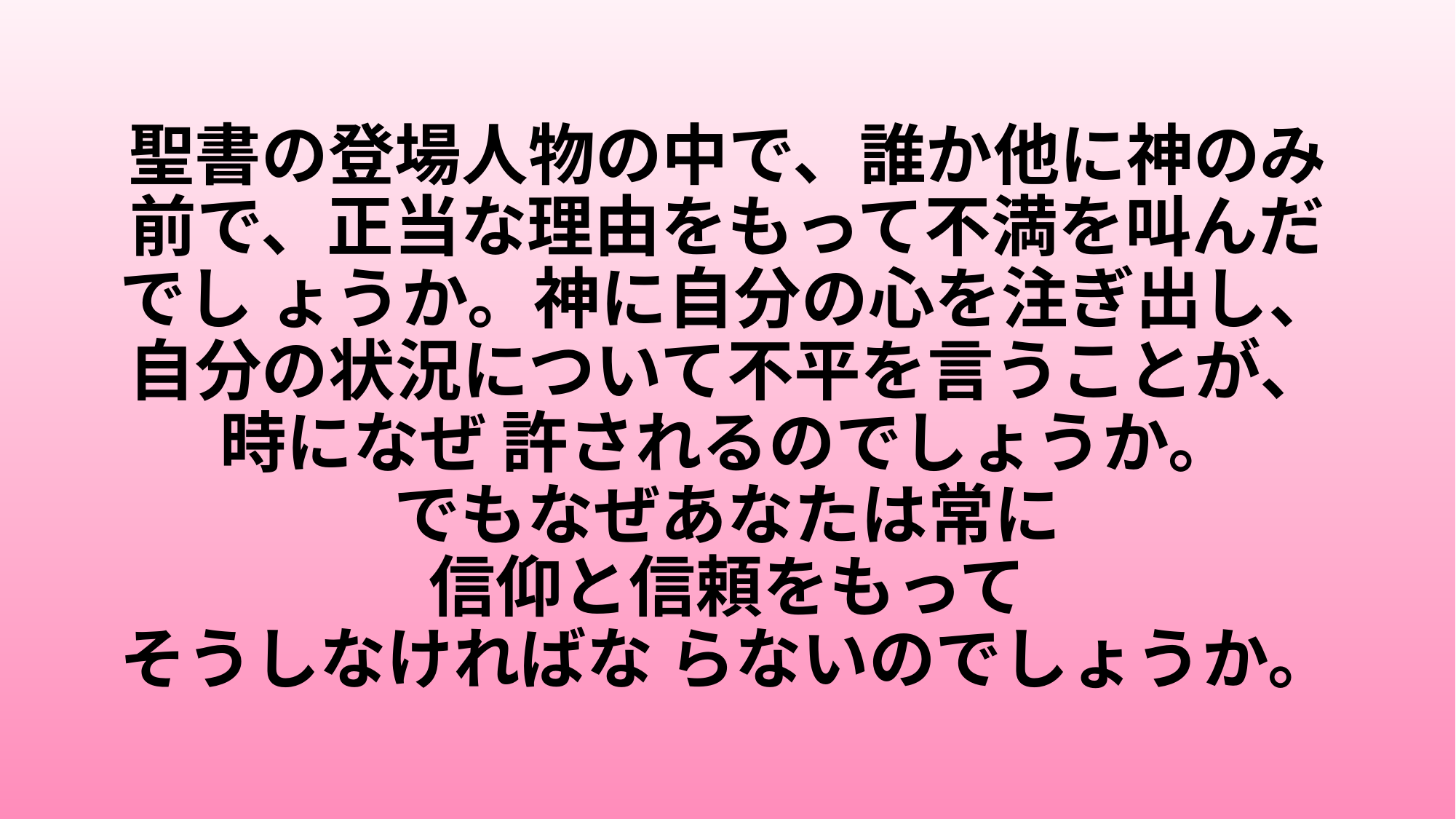

# 聖書の登場人物の中で、誰か他に神のみ前で、正当な理由をもって不満を叫んだでし ょうか。神に自分の心を注ぎ出し、 自分の状況について不平を言うことが、 時になぜ 許されるのでしょうか。 でもなぜあなたは常に 信仰と信頼をもって そうしなければな らないのでしょうか。